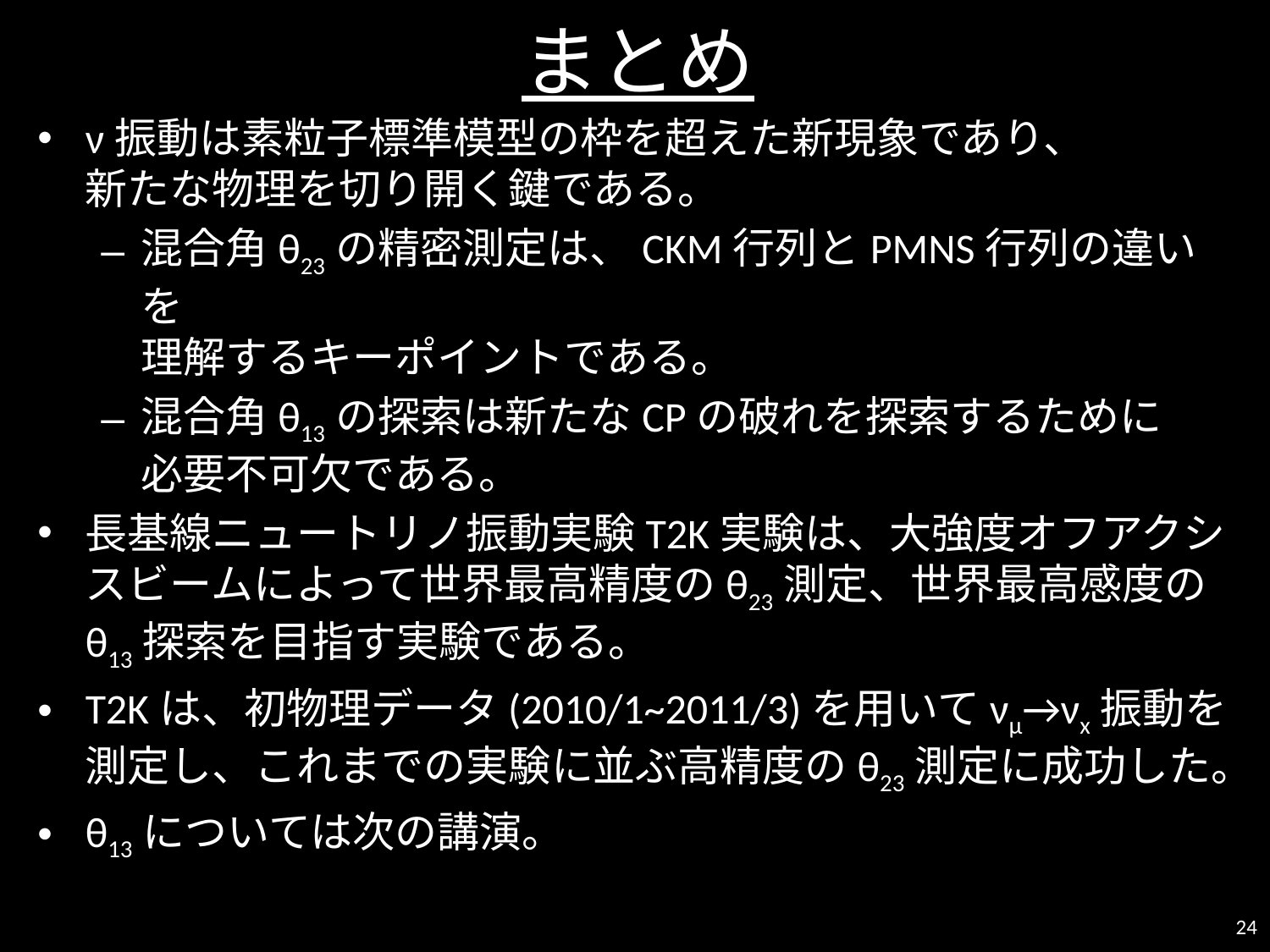

まとめ
ν振動は素粒子標準模型の枠を超えた新現象であり、
新たな物理を切り開く鍵である。
混合角θ23の精密測定は、CKM行列とPMNS行列の違いを
理解するキーポイントである。
混合角θ13の探索は新たなCPの破れを探索するために
必要不可欠である。
長基線ニュートリノ振動実験T2K実験は、大強度オフアクシスビームによって世界最高精度のθ23測定、世界最高感度のθ13探索を目指す実験である。
T2Kは、初物理データ(2010/1~2011/3)を用いてνμ→νx振動を測定し、これまでの実験に並ぶ高精度のθ23測定に成功した。
θ13については次の講演。
24